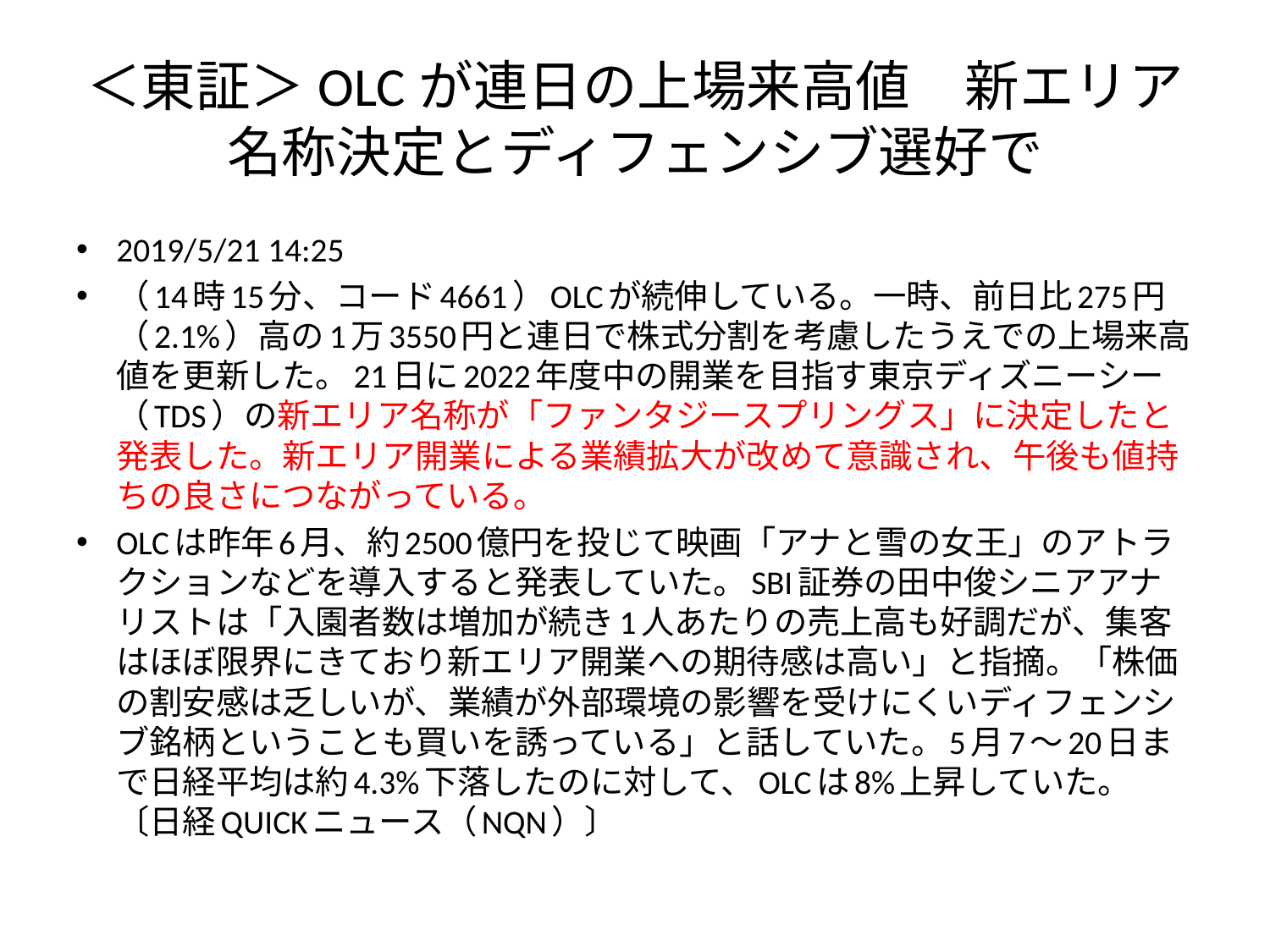

# ＜東証＞OLCが連日の上場来高値　新エリア名称決定とディフェンシブ選好で
2019/5/21 14:25
（14時15分、コード4661）OLCが続伸している。一時、前日比275円（2.1%）高の1万3550円と連日で株式分割を考慮したうえでの上場来高値を更新した。21日に2022年度中の開業を目指す東京ディズニーシー（TDS）の新エリア名称が「ファンタジースプリングス」に決定したと発表した。新エリア開業による業績拡大が改めて意識され、午後も値持ちの良さにつながっている。
OLCは昨年6月、約2500億円を投じて映画「アナと雪の女王」のアトラクションなどを導入すると発表していた。SBI証券の田中俊シニアアナリストは「入園者数は増加が続き1人あたりの売上高も好調だが、集客はほぼ限界にきており新エリア開業への期待感は高い」と指摘。「株価の割安感は乏しいが、業績が外部環境の影響を受けにくいディフェンシブ銘柄ということも買いを誘っている」と話していた。5月7～20日まで日経平均は約4.3%下落したのに対して、OLCは8%上昇していた。〔日経QUICKニュース（NQN）〕